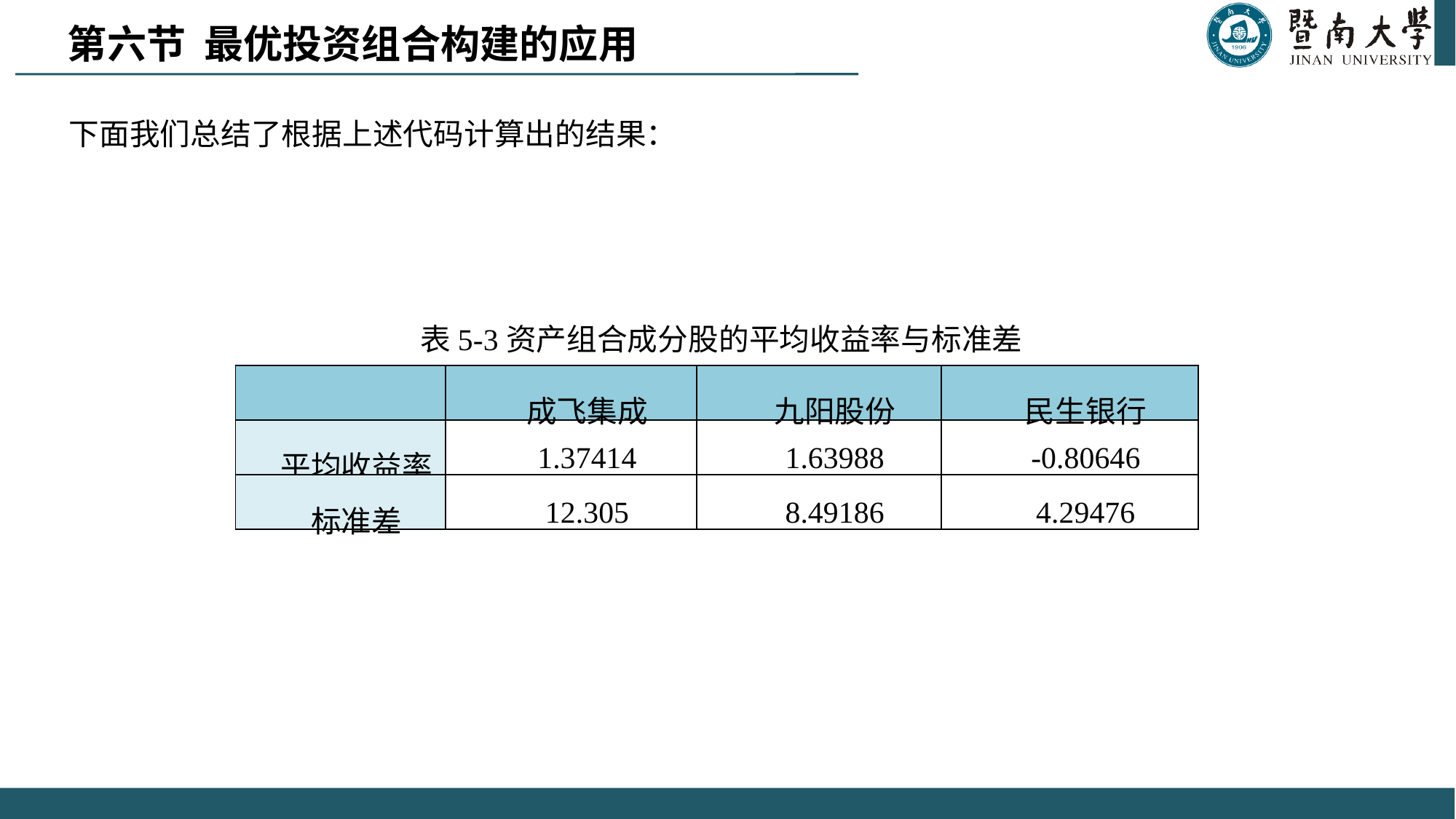

第六节  最优投资组合构建的应用
下面我们总结了根据上述代码计算出的结果：
表5-3资产组合成分股的平均收益率与标准差
|  | 成飞集成 | 九阳股份 | 民生银行 |
| --- | --- | --- | --- |
| 平均收益率 | 1.37414 | 1.63988 | -0.80646 |
| 标准差 | 12.305 | 8.49186 | 4.29476 |